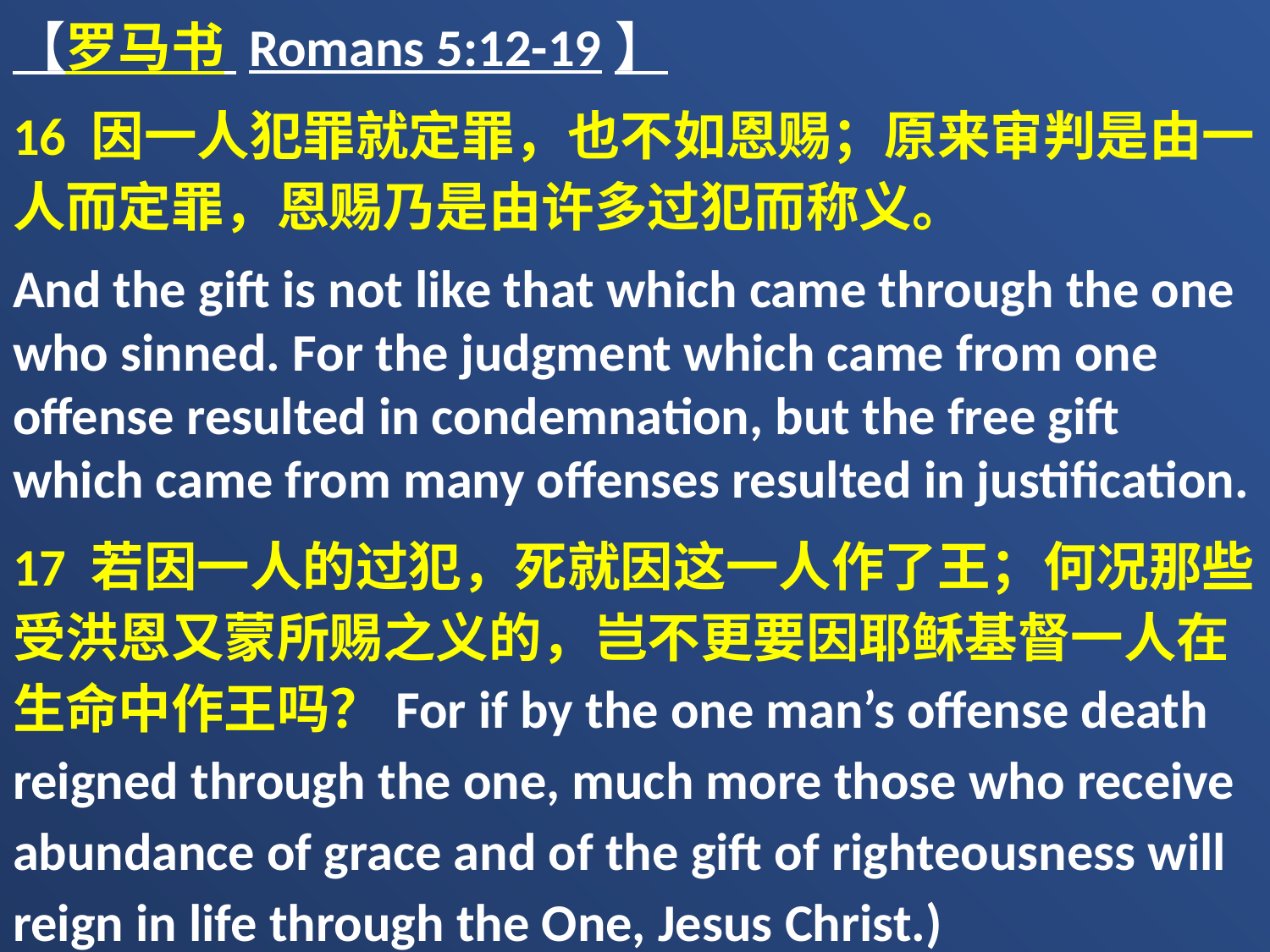

【罗马书 Romans 5:12-19】
16 因一人犯罪就定罪，也不如恩赐；原来审判是由一人而定罪，恩赐乃是由许多过犯而称义。
And the gift is not like that which came through the one who sinned. For the judgment which came from one offense resulted in condemnation, but the free gift which came from many offenses resulted in justification.
17 若因一人的过犯，死就因这一人作了王；何况那些受洪恩又蒙所赐之义的，岂不更要因耶稣基督一人在生命中作王吗？For if by the one man’s offense death reigned through the one, much more those who receive abundance of grace and of the gift of righteousness will reign in life through the One, Jesus Christ.)